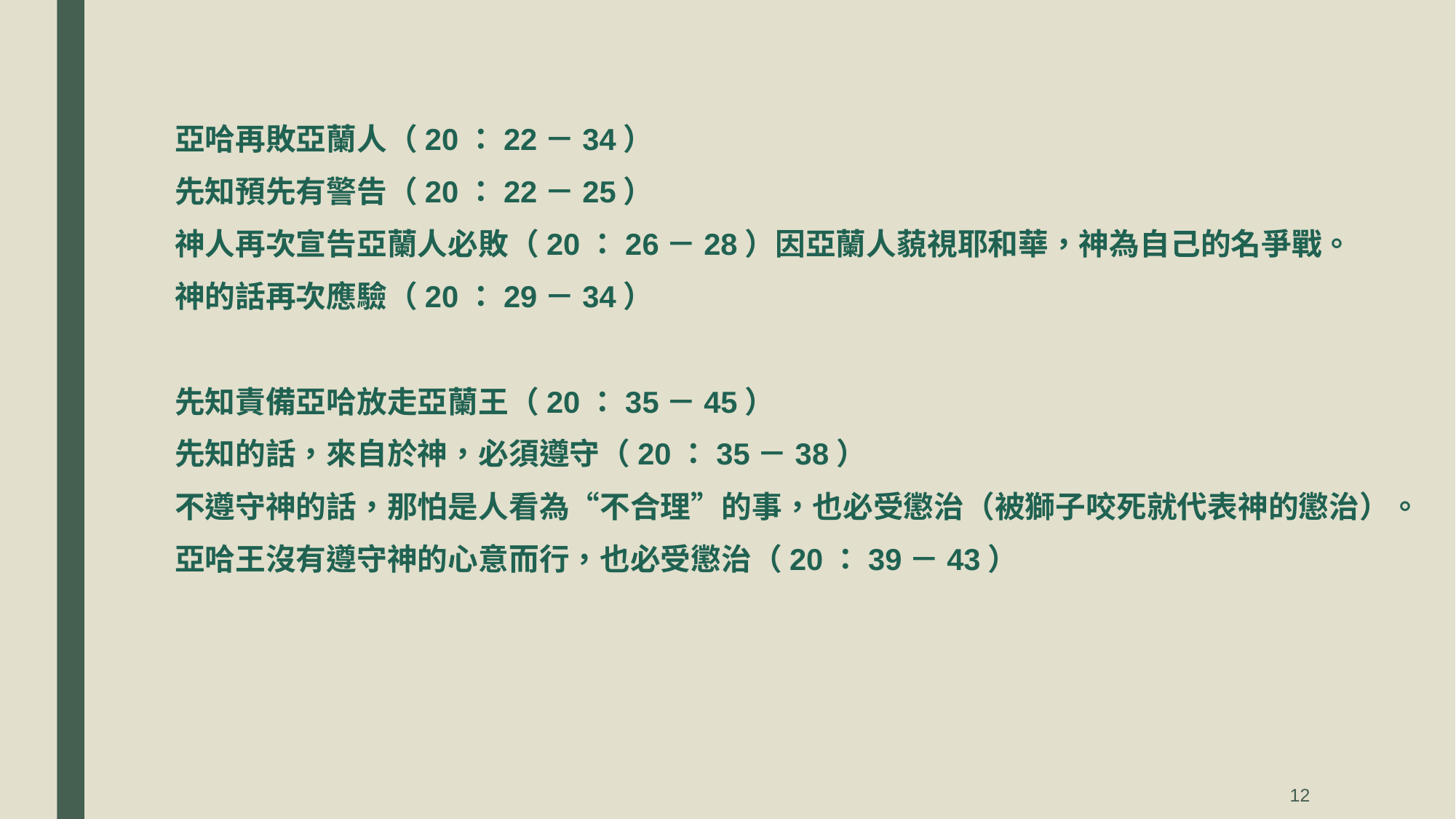

亞哈再敗亞蘭人（20：22－34）
先知預先有警告（20：22－25）
神人再次宣告亞蘭人必敗（20：26－28）因亞蘭人藐視耶和華，神為自己的名爭戰。
神的話再次應驗（20：29－34）

先知責備亞哈放​​走亞蘭王（20：35－45）
先知的話，來自於神，必須遵守（20：35－38）
不遵守神的話，那怕是人看為“不合理”的事，也必受懲治（被獅子咬死就代表神的懲治）。
亞哈王沒有遵守神的心意而行，也必受懲治（20：39－43）
12